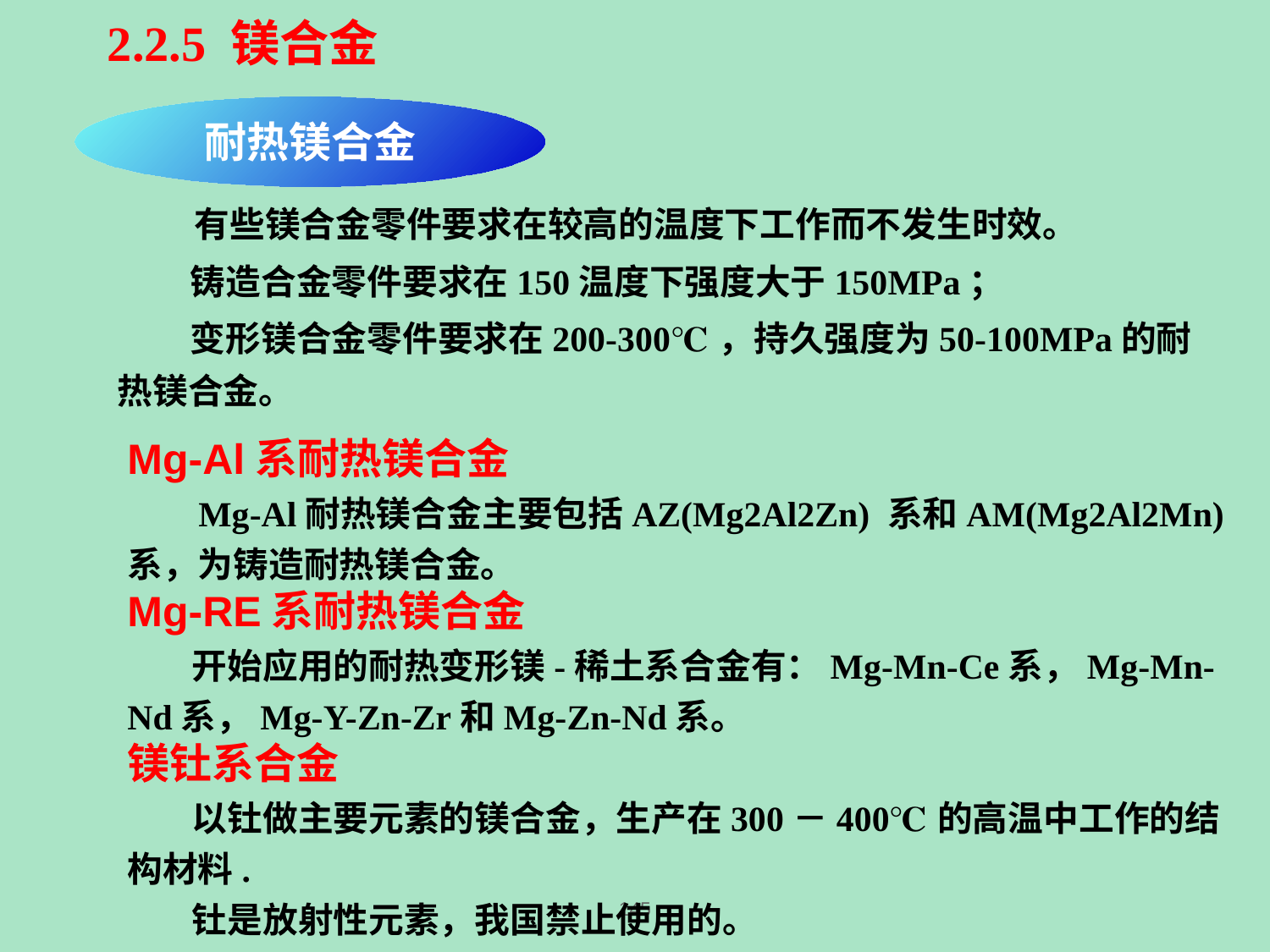

2.2.5 镁合金
耐热镁合金
       有些镁合金零件要求在较高的温度下工作而不发生时效。
        铸造合金零件要求在150温度下强度大于150MPa；
        变形镁合金零件要求在200-300℃，持久强度为50-100MPa的耐热镁合金。
Mg-Al系耐热镁合金
        Mg-Al耐热镁合金主要包括AZ(Mg2Al2Zn) 系和AM(Mg2Al2Mn) 系，为铸造耐热镁合金。
Mg-RE系耐热镁合金
       开始应用的耐热变形镁-稀土系合金有：Mg-Mn-Ce系，Mg-Mn-Nd系，Mg-Y-Zn-Zr和Mg-Zn-Nd系。
镁钍系合金
       以钍做主要元素的镁合金，生产在300－400℃的高温中工作的结构材料.
       钍是放射性元素，我国禁止使用的。
145